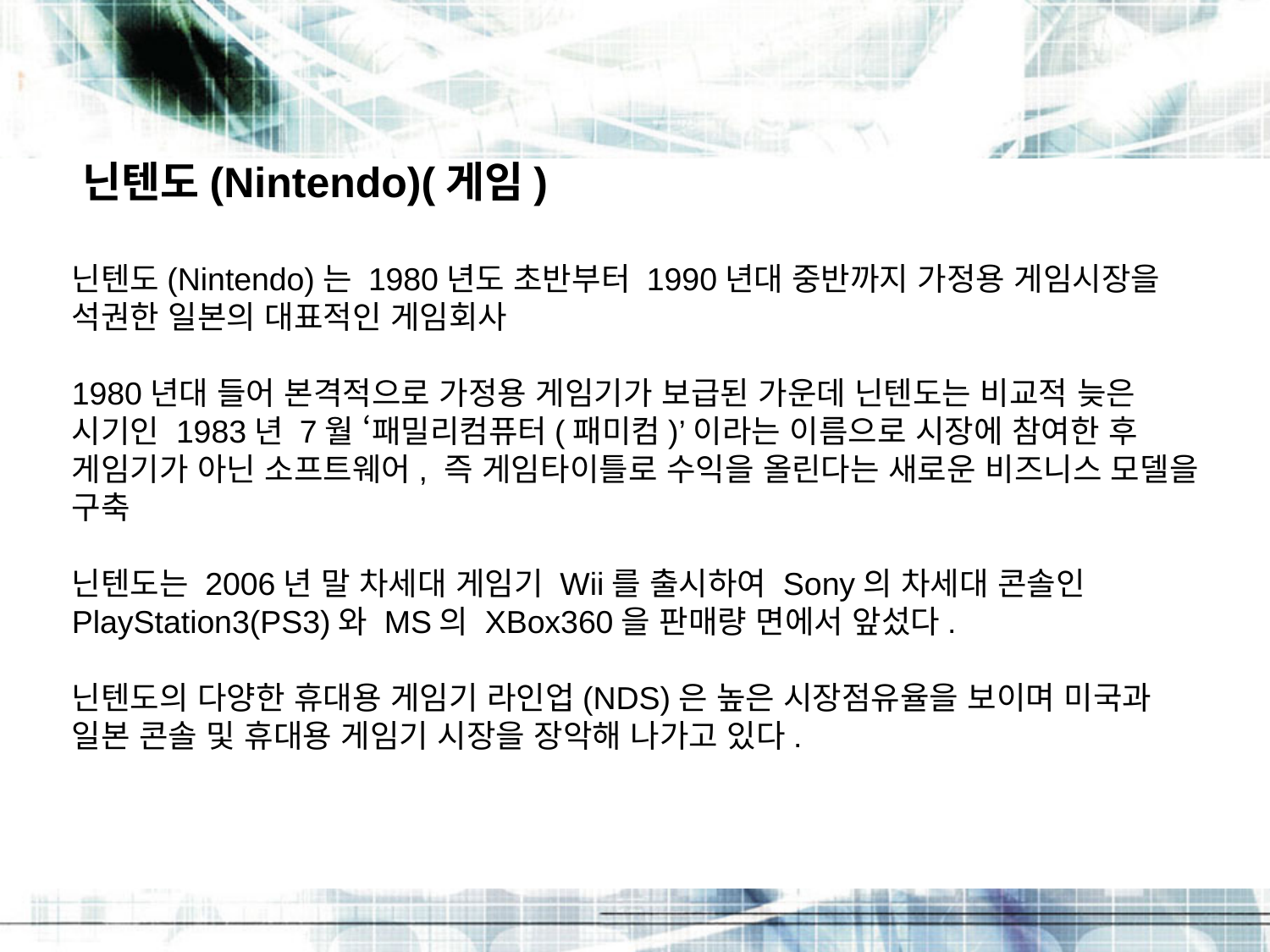

닌텐도(Nintendo)(게임)
닌텐도(Nintendo)는 1980년도 초반부터 1990년대 중반까지 가정용 게임시장을 석권한 일본의 대표적인 게임회사

1980년대 들어 본격적으로 가정용 게임기가 보급된 가운데 닌텐도는 비교적 늦은 시기인 1983년 7월 ‘패밀리컴퓨터(패미컴)’이라는 이름으로 시장에 참여한 후 게임기가 아닌 소프트웨어, 즉 게임타이틀로 수익을 올린다는 새로운 비즈니스 모델을 구축

닌텐도는 2006년 말 차세대 게임기 Wii를 출시하여 Sony의 차세대 콘솔인 PlayStation3(PS3)와 MS의 XBox360을 판매량 면에서 앞섰다.

닌텐도의 다양한 휴대용 게임기 라인업(NDS)은 높은 시장점유율을 보이며 미국과 일본 콘솔 및 휴대용 게임기 시장을 장악해 나가고 있다.